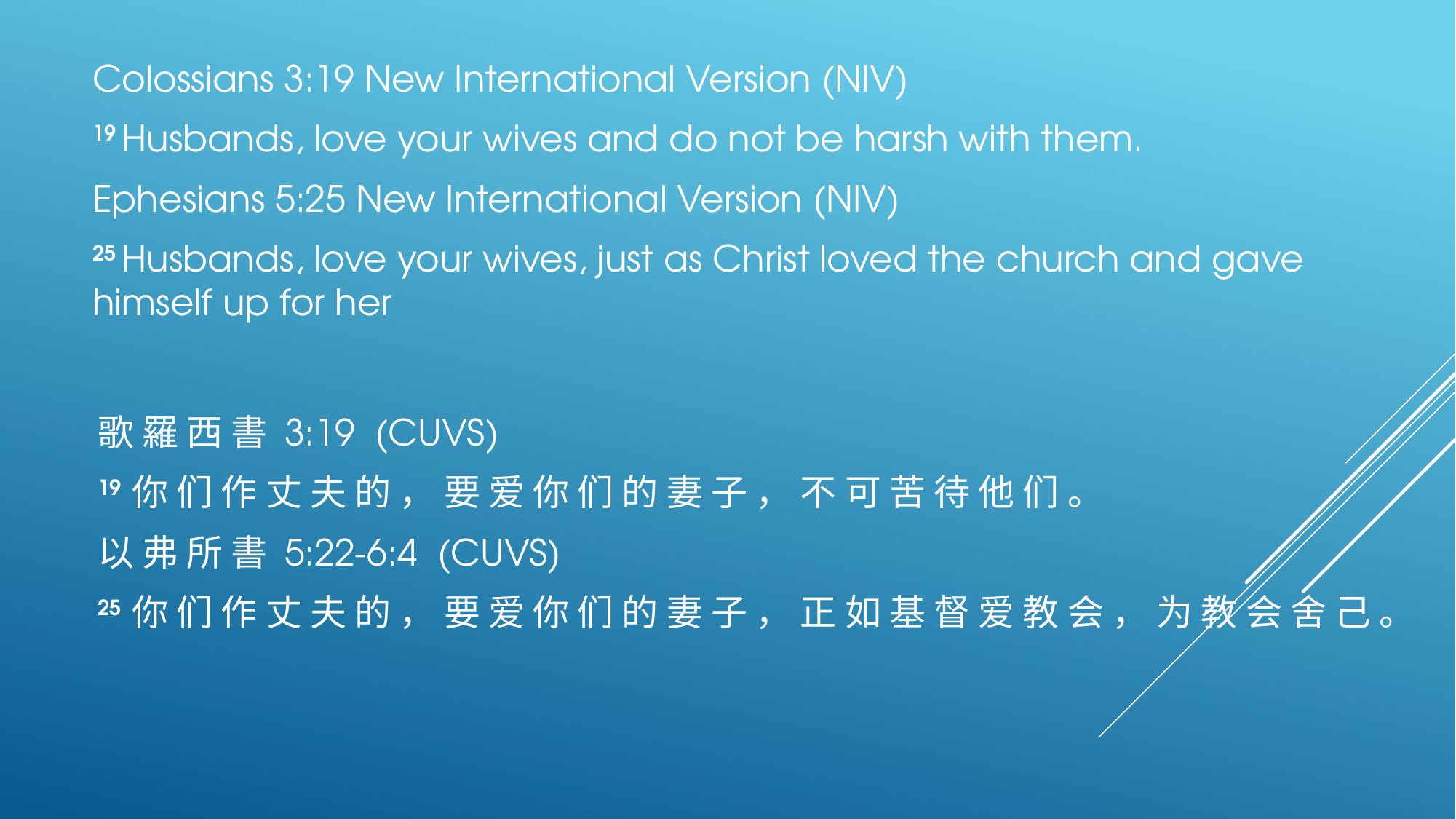

Colossians 3:19 New International Version (NIV)
19 Husbands, love your wives and do not be harsh with them.
Ephesians 5:25 New International Version (NIV)
25 Husbands, love your wives, just as Christ loved the church and gave himself up for her

歌 羅 西 書 3:19  (CUVS)
19 你 们 作 丈 夫 的 ， 要 爱 你 们 的 妻 子 ， 不 可 苦 待 他 们 。
以 弗 所 書 5:22-6:4  (CUVS)
25 你 们 作 丈 夫 的 ， 要 爱 你 们 的 妻 子 ， 正 如 基 督 爱 教 会 ， 为 教 会 舍 己 。